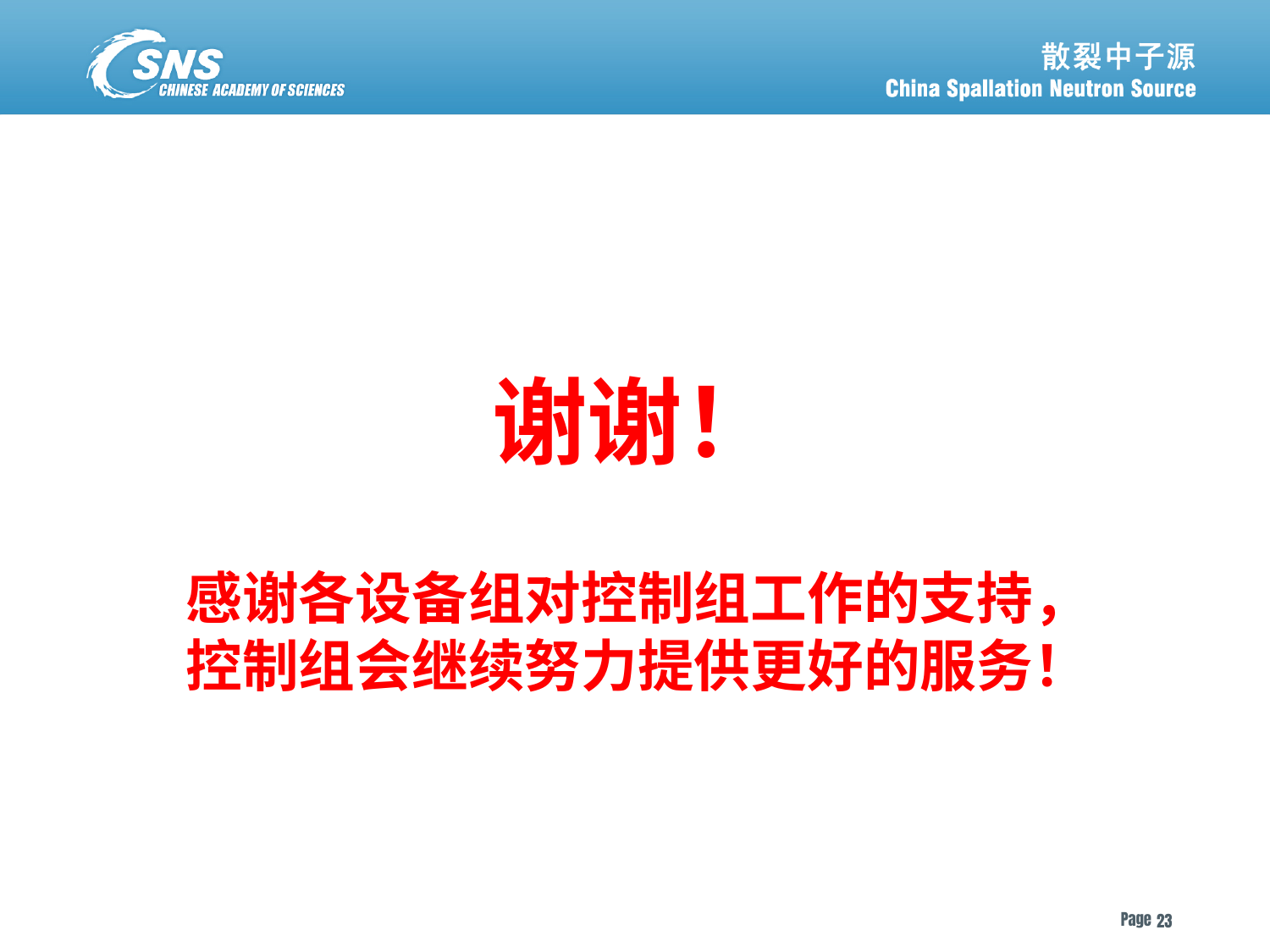

谢谢！
感谢各设备组对控制组工作的支持，
控制组会继续努力提供更好的服务！
23